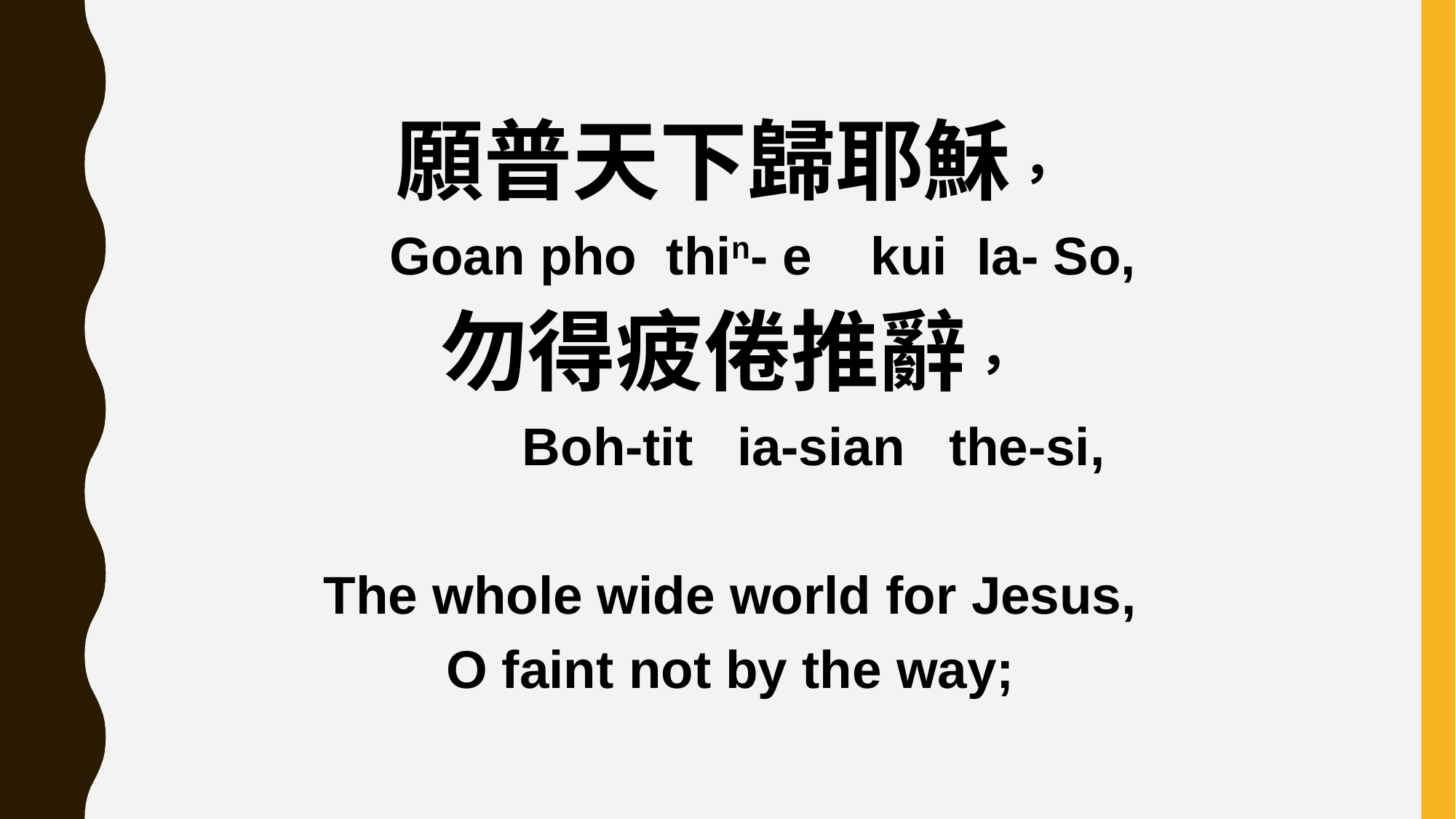

願普天下歸耶穌，
             Goan pho  thin- e    kui  Ia- So,
勿得疲倦推辭，
                      Boh-tit   ia-sian   the-si,

The whole wide world for Jesus,
O faint not by the way;